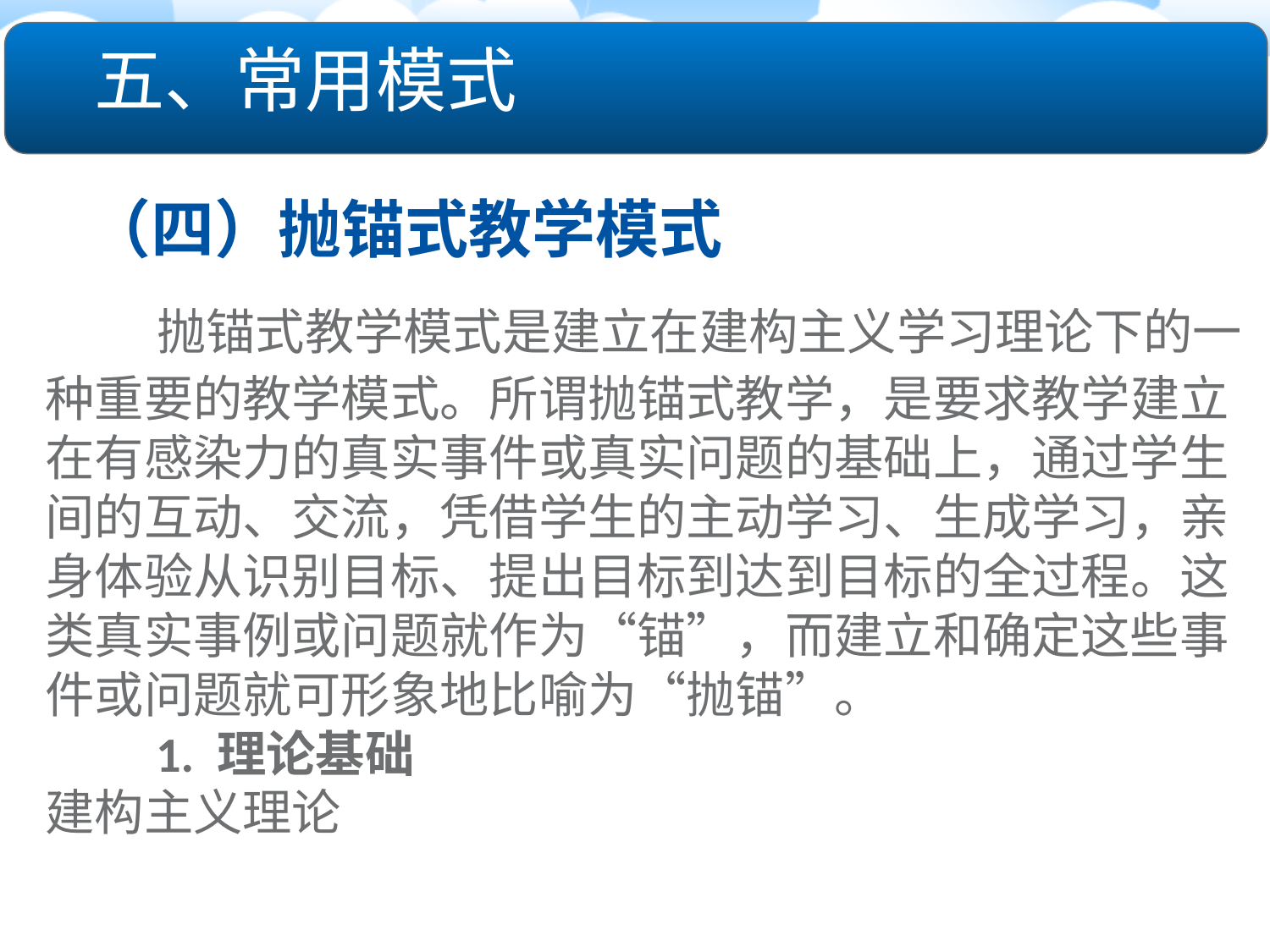

五、常用模式
　（四）抛锚式教学模式
      抛锚式教学模式是建立在建构主义学习理论下的一种重要的教学模式。所谓抛锚式教学，是要求教学建立在有感染力的真实事件或真实问题的基础上，通过学生间的互动、交流，凭借学生的主动学习、生成学习，亲身体验从识别目标、提出目标到达到目标的全过程。这类真实事例或问题就作为“锚”，而建立和确定这些事件或问题就可形象地比喻为“抛锚”。
　　1. 理论基础
建构主义理论